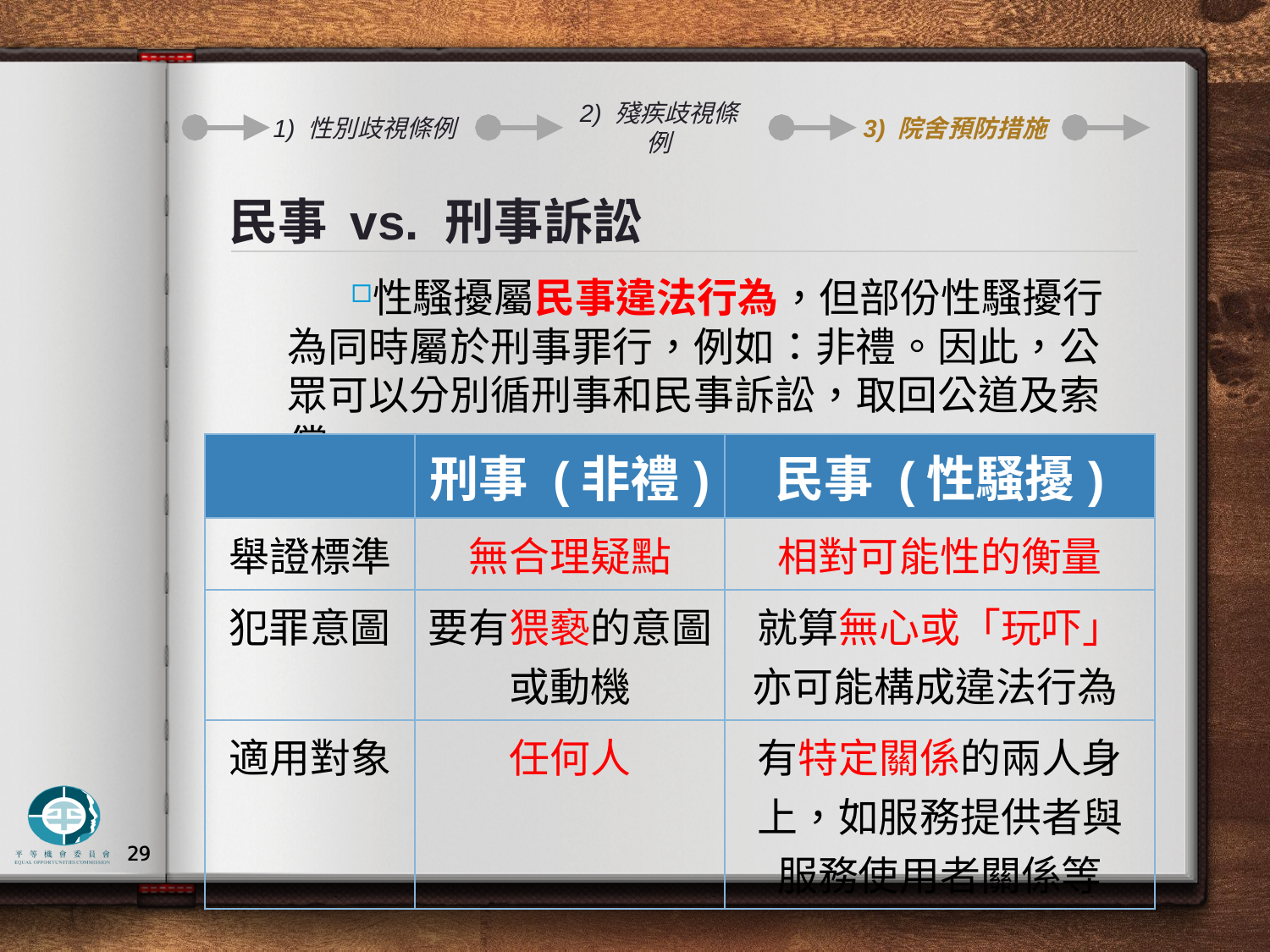

1) 性別歧視條例
2) 殘疾歧視條例
3) 院舍預防措施
# 民事 vs. 刑事訴訟

性騷擾屬民事違法行為，但部份性騷擾行為同時屬於刑事罪行，例如：非禮。因此，公眾可以分別循刑事和民事訴訟，取回公道及索償。
|  | 刑事 (非禮) | 民事 (性騷擾) |
| --- | --- | --- |
| 舉證標準 | 無合理疑點 | 相對可能性的衡量 |
| 犯罪意圖 | 要有猥褻的意圖或動機 | 就算無心或「玩吓」亦可能構成違法行為 |
| 適用對象 | 任何人 | 有特定關係的兩人身上，如服務提供者與服務使用者關係等 |